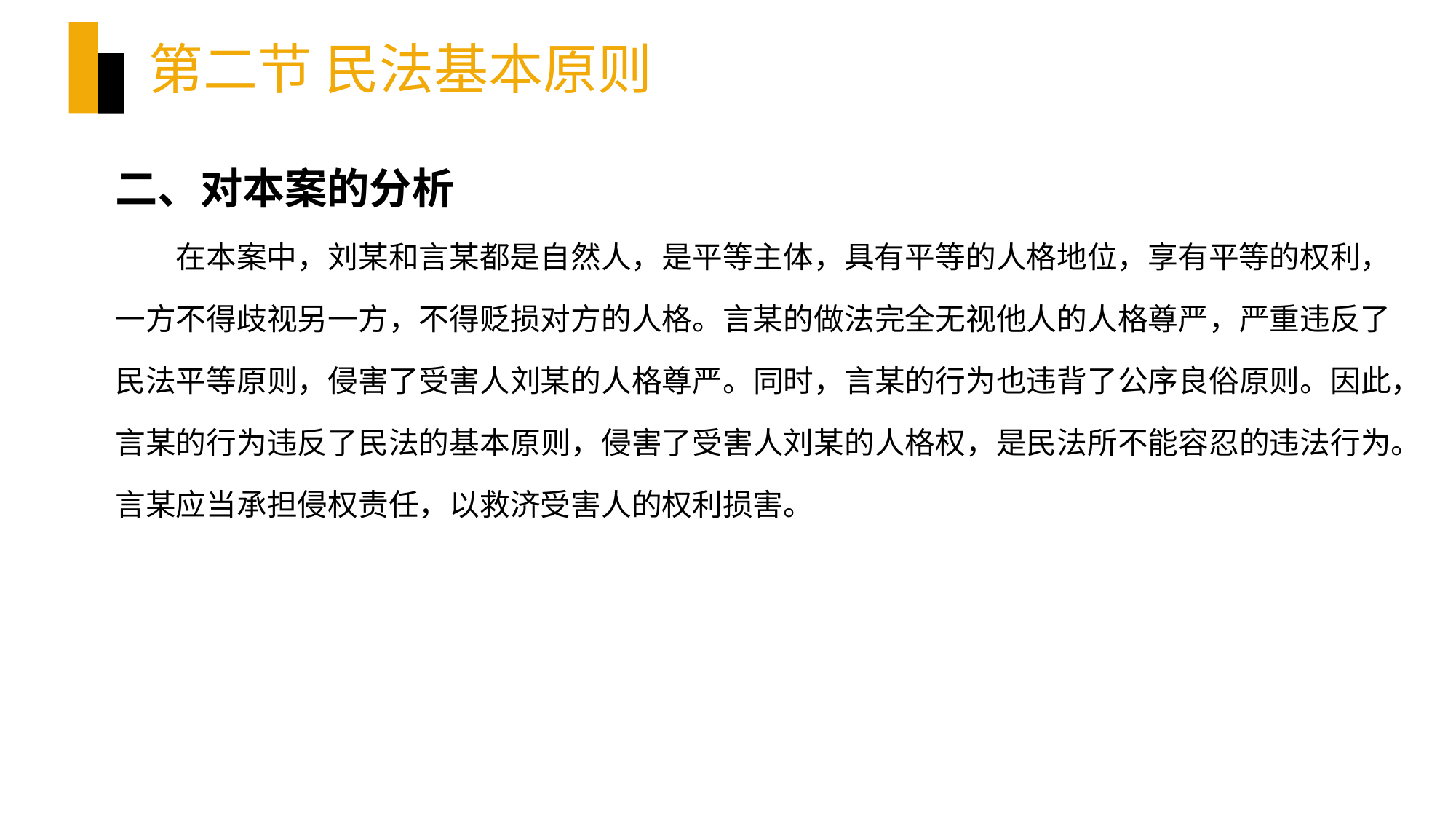

# 第二节 民法基本原则
二、对本案的分析
在本案中，刘某和言某都是自然人，是平等主体，具有平等的人格地位，享有平等的权利，一方不得歧视另一方，不得贬损对方的人格。言某的做法完全无视他人的人格尊严，严重违反了民法平等原则，侵害了受害人刘某的人格尊严。同时，言某的行为也违背了公序良俗原则。因此，言某的行为违反了民法的基本原则，侵害了受害人刘某的人格权，是民法所不能容忍的违法行为。言某应当承担侵权责任，以救济受害人的权利损害。